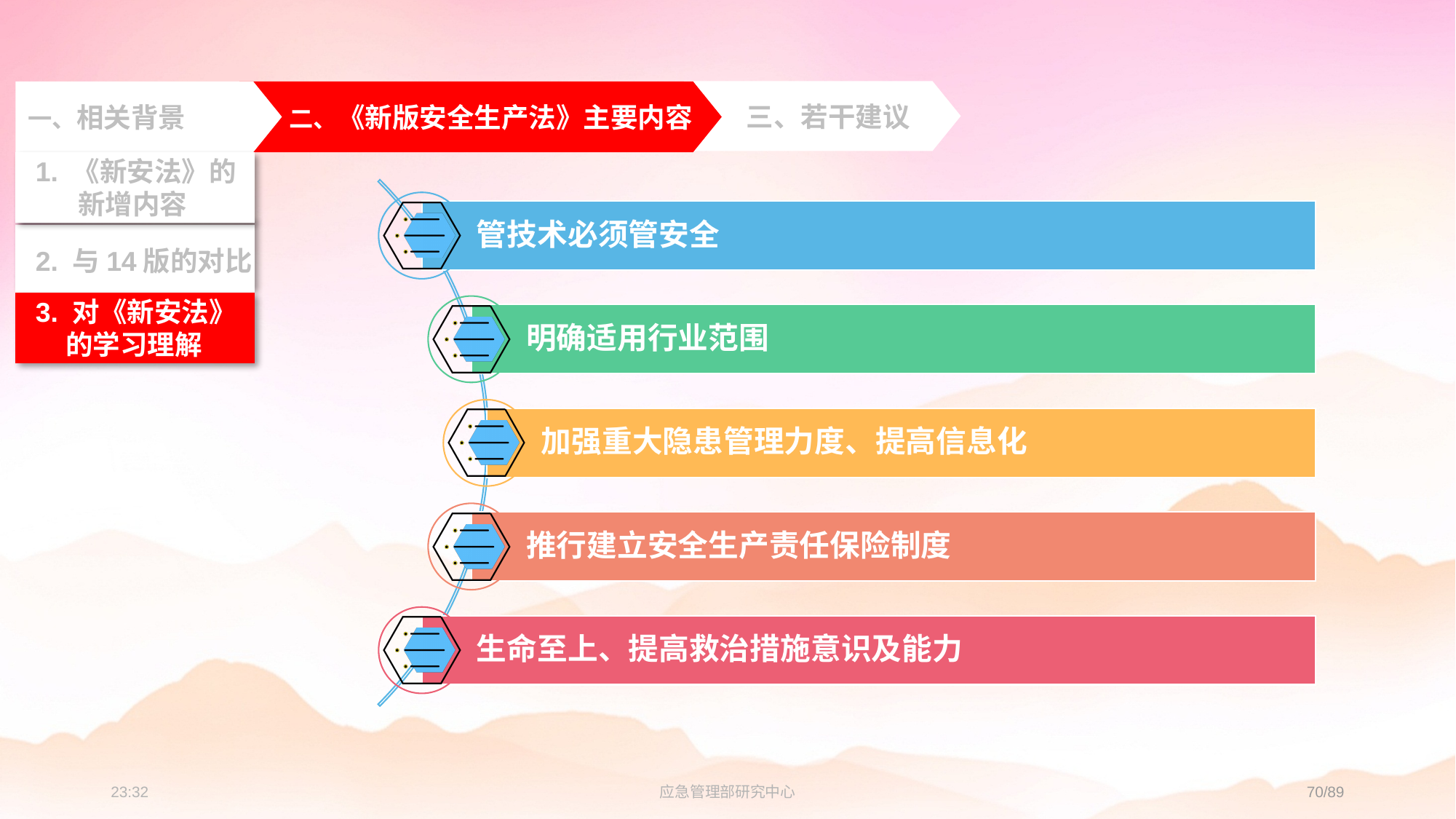

三、若干建议
一、相关背景
     二、《新版安全生产法》主要内容
 2. 与14版的对比
 3. 对《新安法》
     的学习理解
 1. 《新安法》的
       新增内容
管技术必须管安全
明确适用行业范围
加强重大隐患管理力度、提高信息化
推行建立安全生产责任保险制度
生命至上、提高救治措施意识及能力
23:32
应急管理部研究中心
70/89